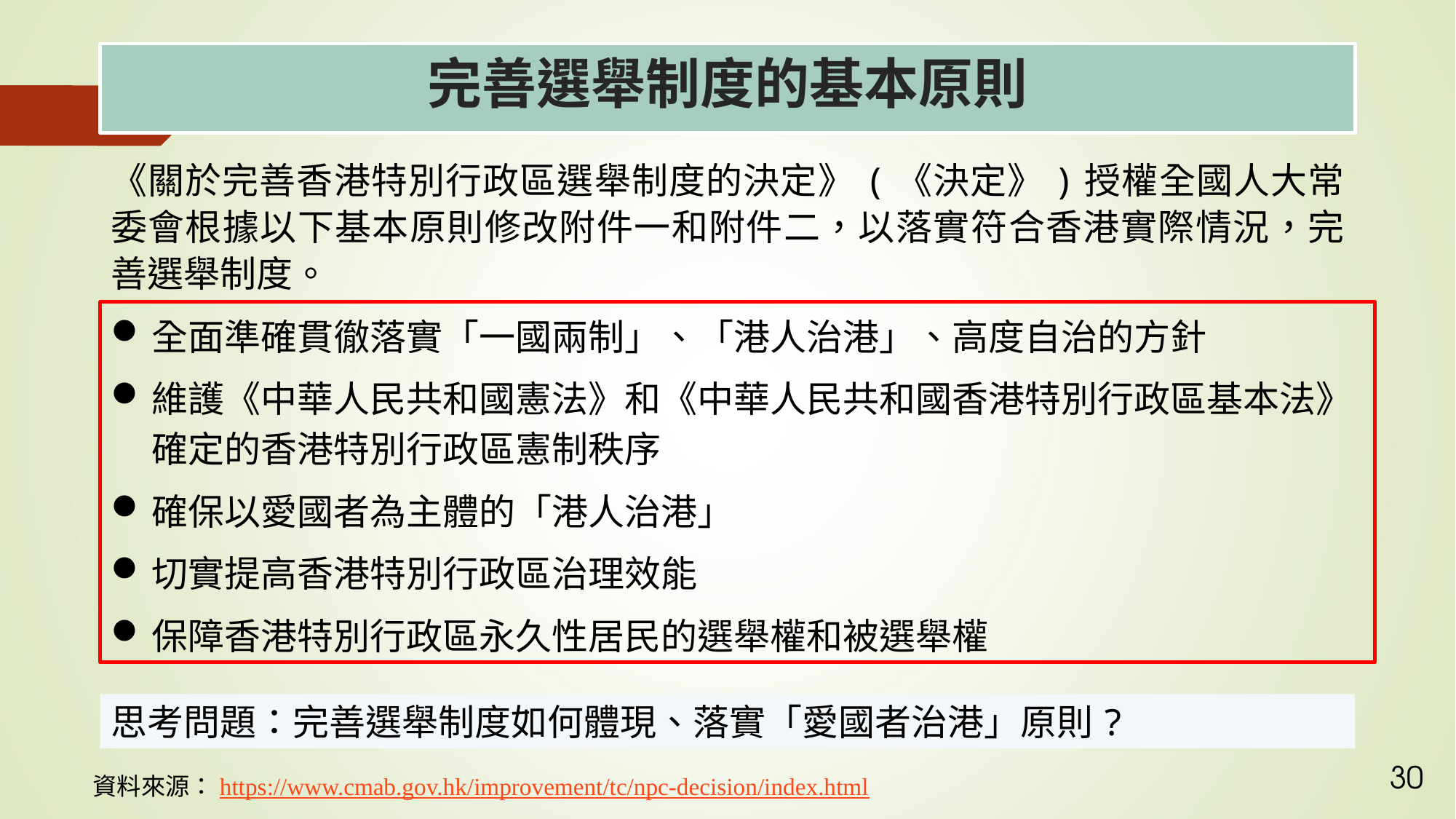

# 完善選舉制度的基本原則
《關於完善香港特別行政區選舉制度的決定》(《決定》)授權全國人大常委會根據以下基本原則修改附件一和附件二，以落實符合香港實際情況，完善選舉制度。
全面準確貫徹落實「一國兩制」、「港人治港」、高度自治的方針
維護《中華人民共和國憲法》和《中華人民共和國香港特別行政區基本法》確定的香港特別行政區憲制秩序
確保以愛國者為主體的「港人治港」
切實提高香港特別行政區治理效能
保障香港特別行政區永久性居民的選舉權和被選舉權
思考問題：完善選舉制度如何體現、落實「愛國者治港」原則?
30
資料來源：https://www.cmab.gov.hk/improvement/tc/npc-decision/index.html